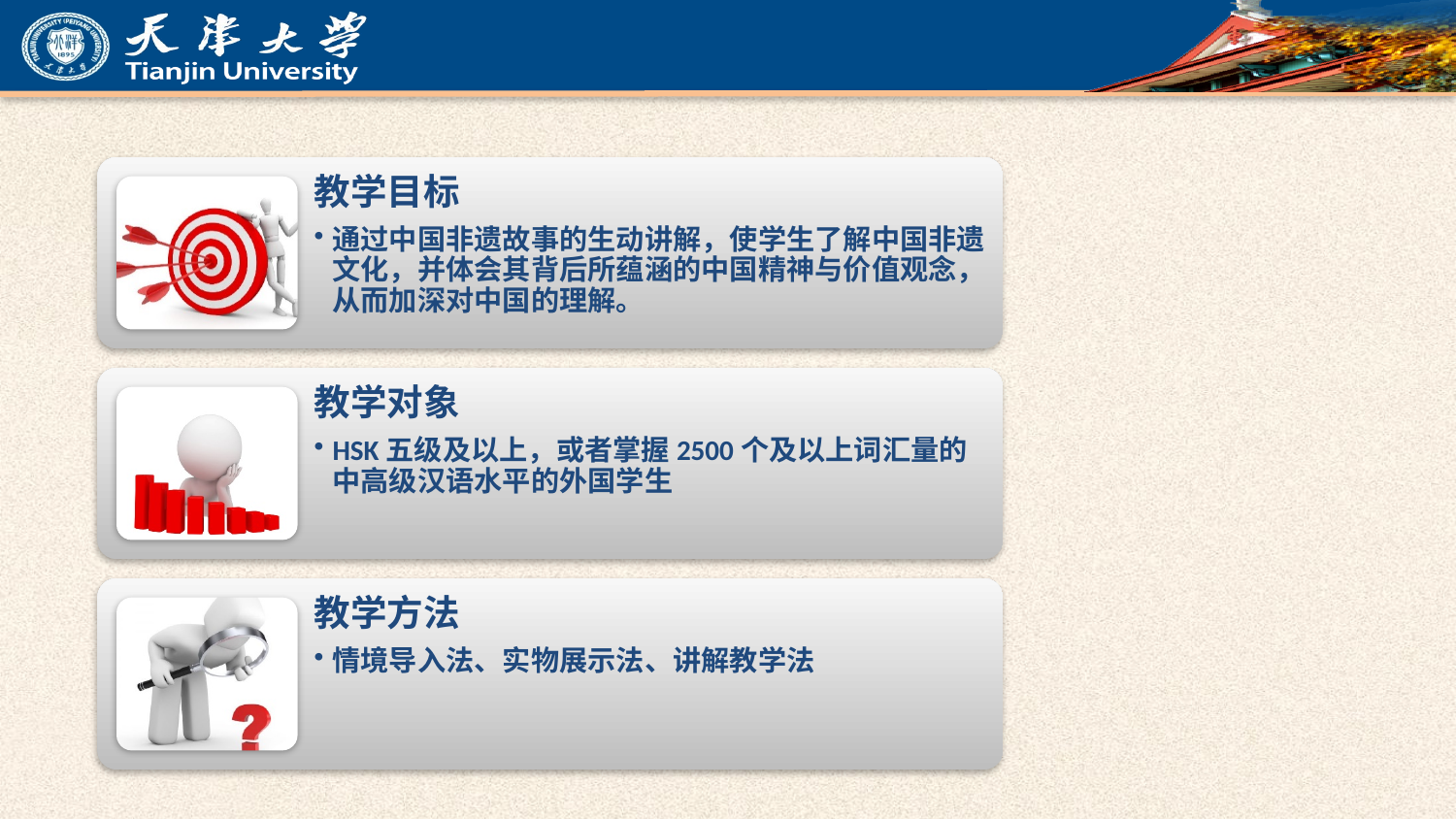

教学目标
通过中国非遗故事的生动讲解，使学生了解中国非遗文化，并体会其背后所蕴涵的中国精神与价值观念，从而加深对中国的理解。
教学对象
HSK五级及以上，或者掌握2500个及以上词汇量的中高级汉语水平的外国学生
教学方法
情境导入法、实物展示法、讲解教学法